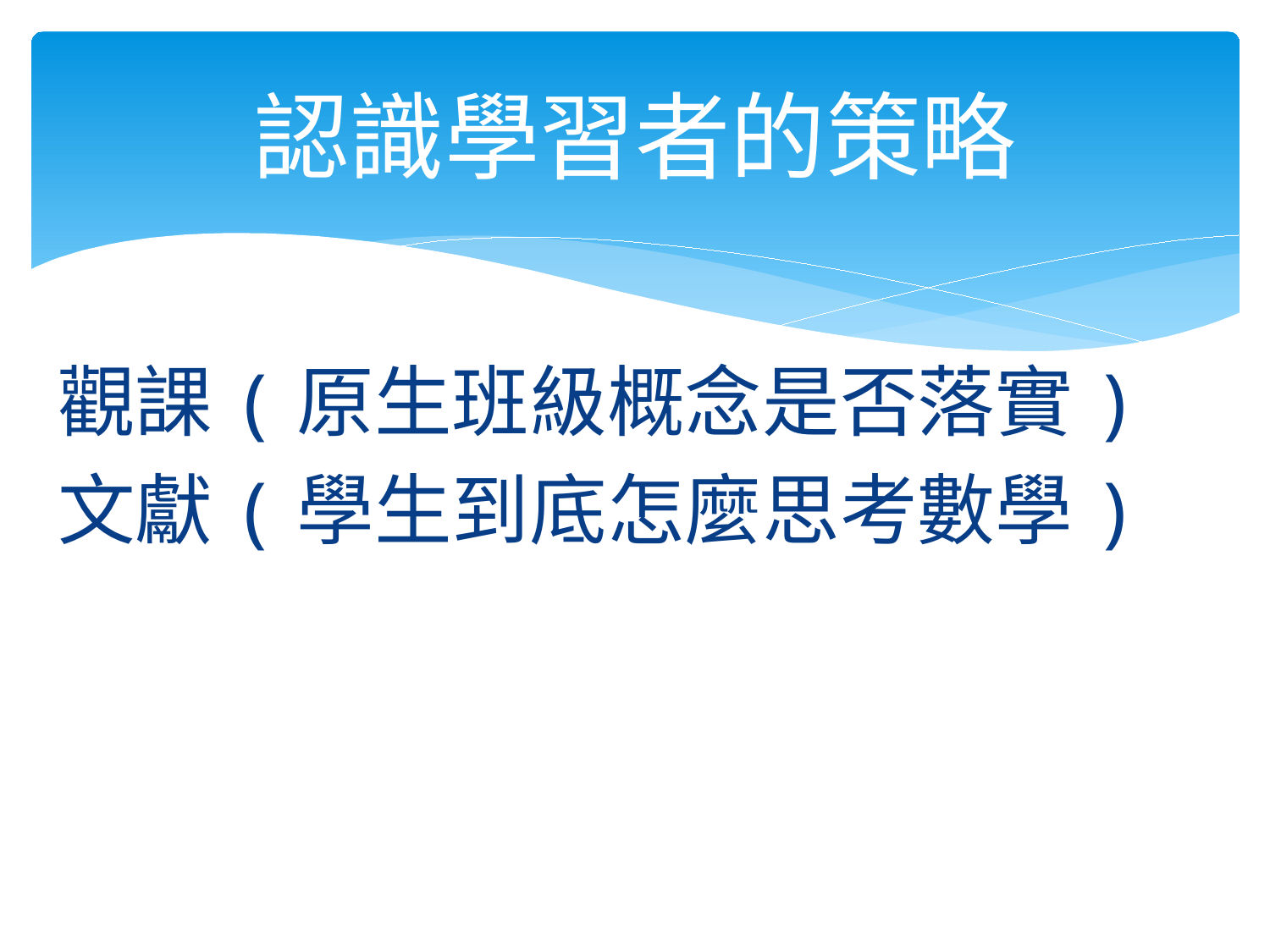

# 認識學習者的策略
觀課(原生班級概念是否落實)
文獻(學生到底怎麼思考數學)